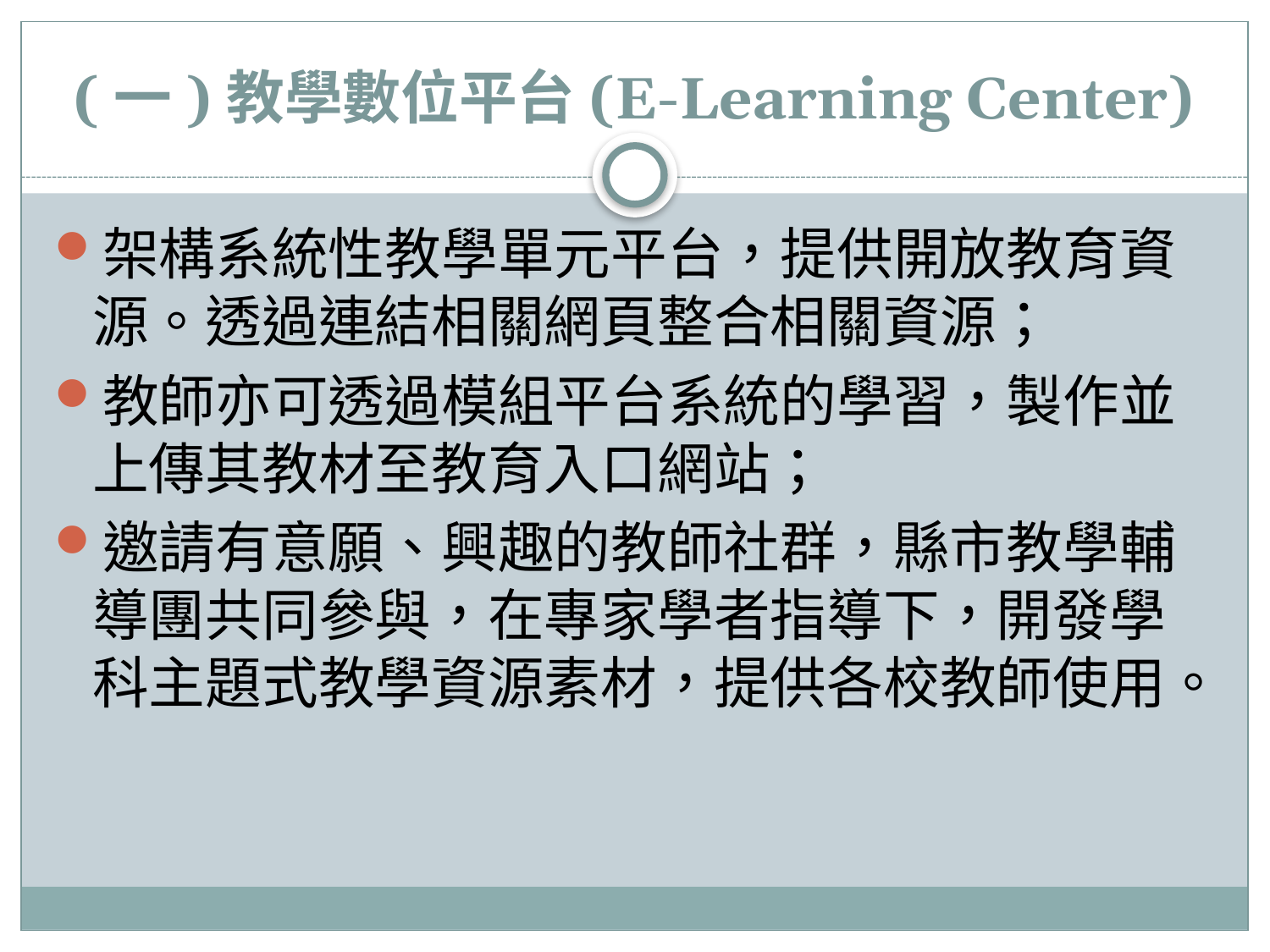

# (一)教學數位平台(E-Learning Center)
架構系統性教學單元平台，提供開放教育資源。透過連結相關網頁整合相關資源；
教師亦可透過模組平台系統的學習，製作並上傳其教材至教育入口網站；
邀請有意願、興趣的教師社群，縣市教學輔導團共同參與，在專家學者指導下，開發學科主題式教學資源素材，提供各校教師使用。